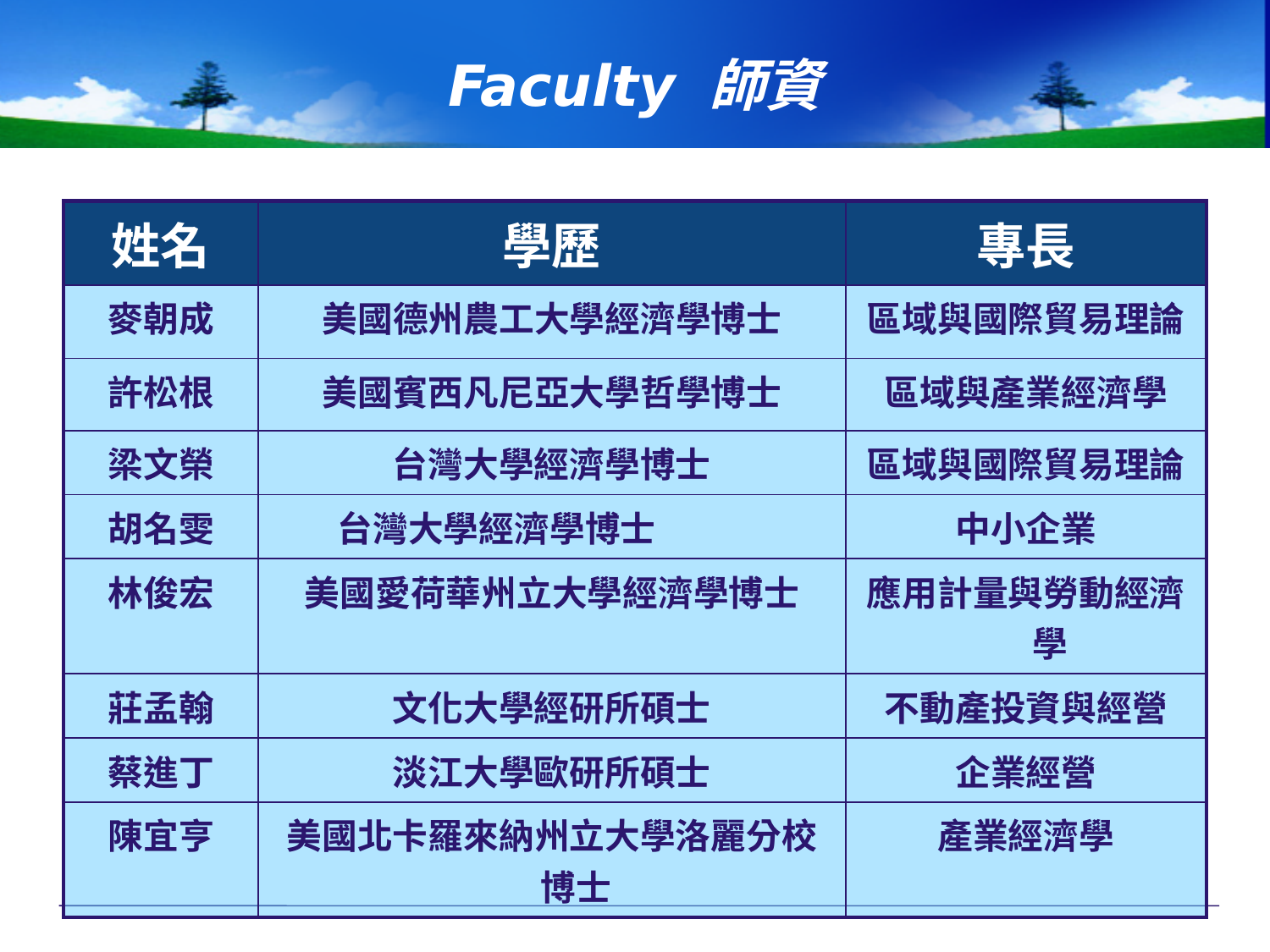

# Faculty 師資
| 姓名 | 學歷 | 專長 |
| --- | --- | --- |
| 麥朝成 | 美國德州農工大學經濟學博士 | 區域與國際貿易理論 |
| 許松根 | 美國賓西凡尼亞大學哲學博士 | 區域與產業經濟學 |
| 梁文榮 | 台灣大學經濟學博士 | 區域與國際貿易理論 |
| 胡名雯 | 台灣大學經濟學博士 | 中小企業 |
| 林俊宏 | 美國愛荷華州立大學經濟學博士 | 應用計量與勞動經濟學 |
| 莊孟翰 | 文化大學經研所碩士 | 不動產投資與經營 |
| 蔡進丁 | 淡江大學歐研所碩士 | 企業經營 |
| 陳宜亨 | 美國北卡羅來納州立大學洛麗分校博士 | 產業經濟學 |